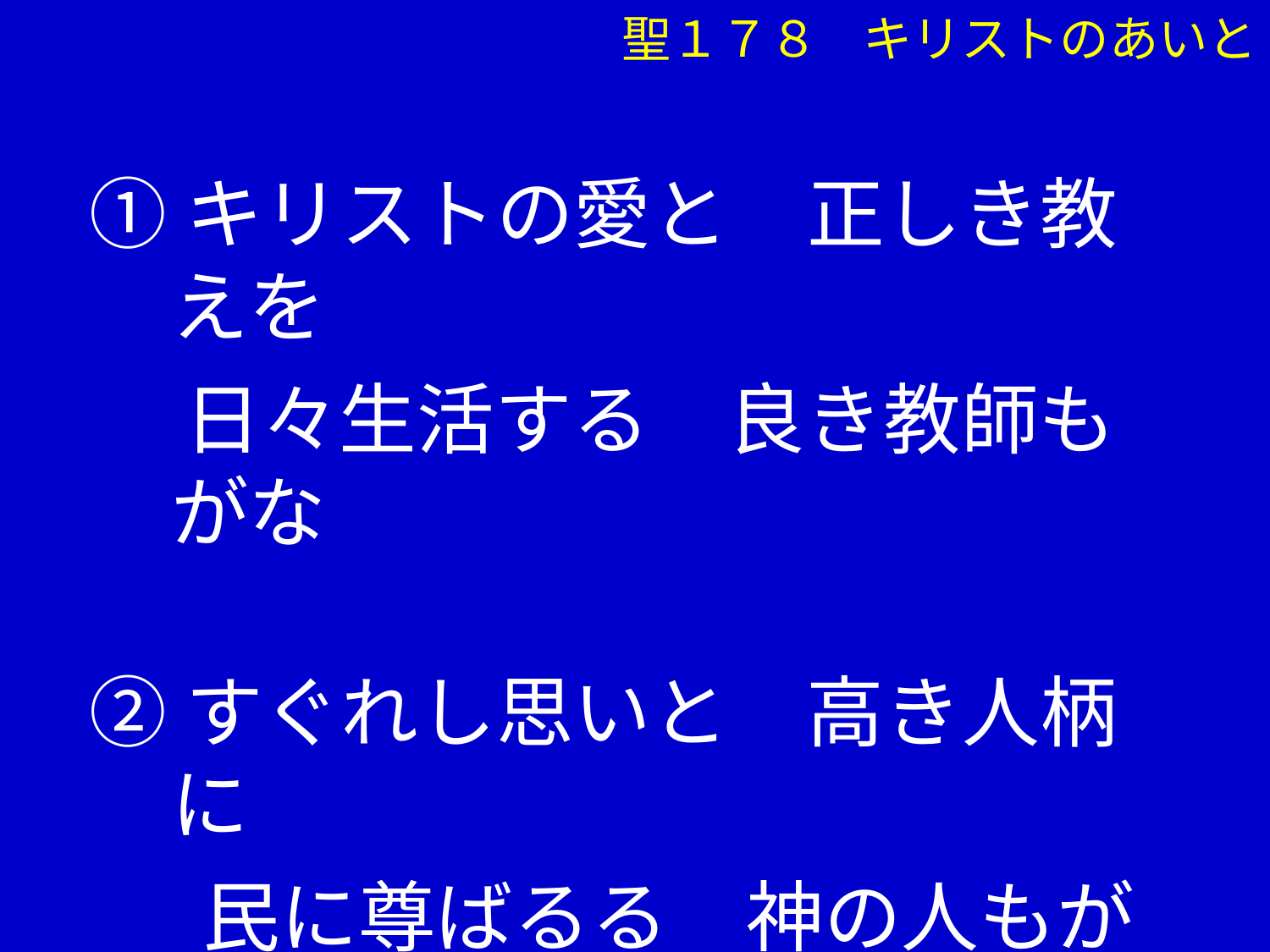

聖１７８    キリストのあいと
①キリストの愛と　正しき教えを
　 日々生活する　良き教師もがな

②すぐれし思いと　高き人柄に
 　民に尊ばるる　神の人もがな
　　　　　　　　　　もがな：〔願望〕…があったらなあ。
　　　　　　　　　　　　　　　　　　　…があればいいなあ。